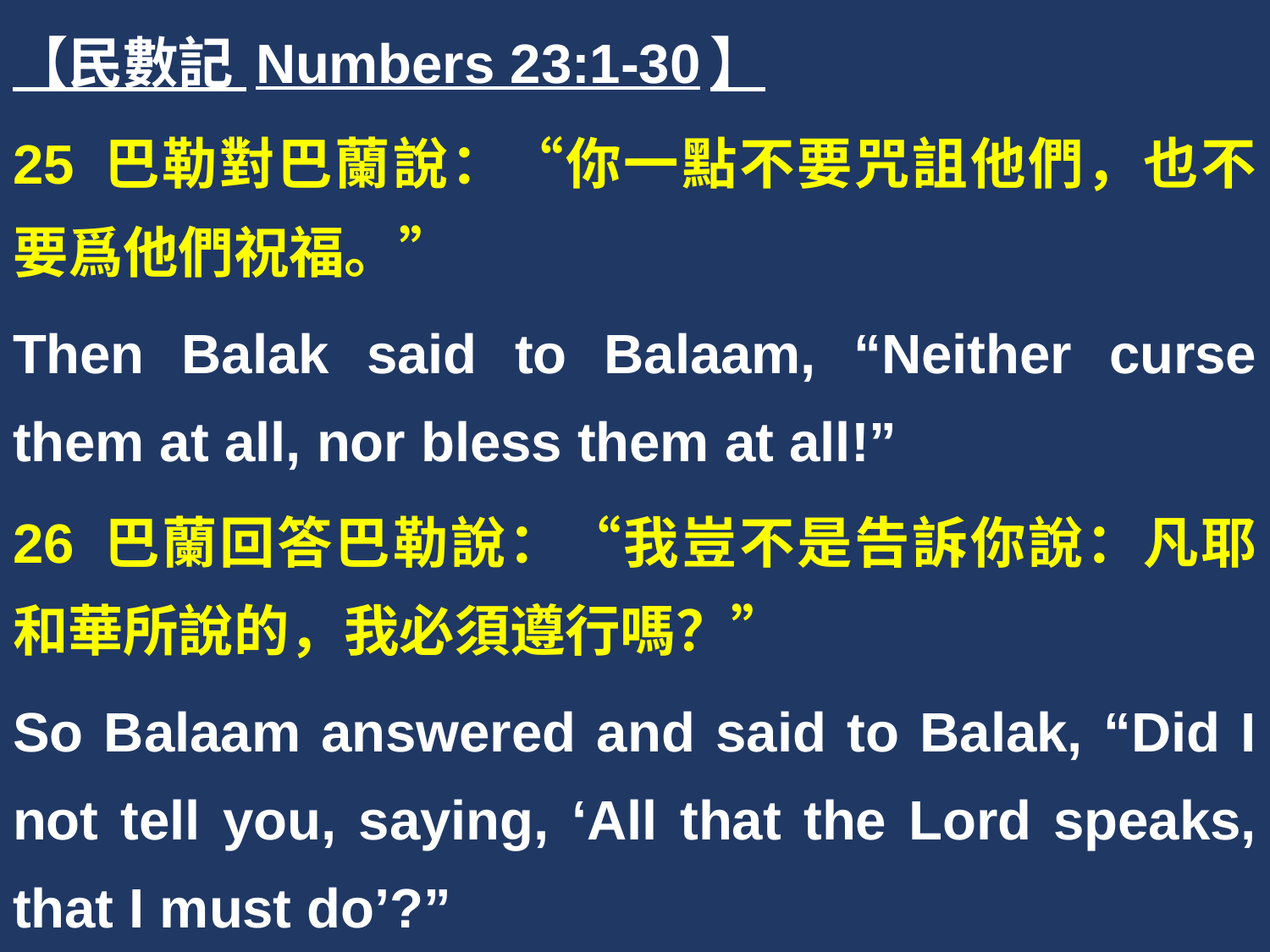

【民數記 Numbers 23:1-30】
25 巴勒對巴蘭說：“你一點不要咒詛他們，也不要爲他們祝福。”
Then Balak said to Balaam, “Neither curse them at all, nor bless them at all!”
26 巴蘭回答巴勒說：“我豈不是告訴你說：凡耶和華所說的，我必須遵行嗎？”
So Balaam answered and said to Balak, “Did I not tell you, saying, ‘All that the Lord speaks, that I must do’?”